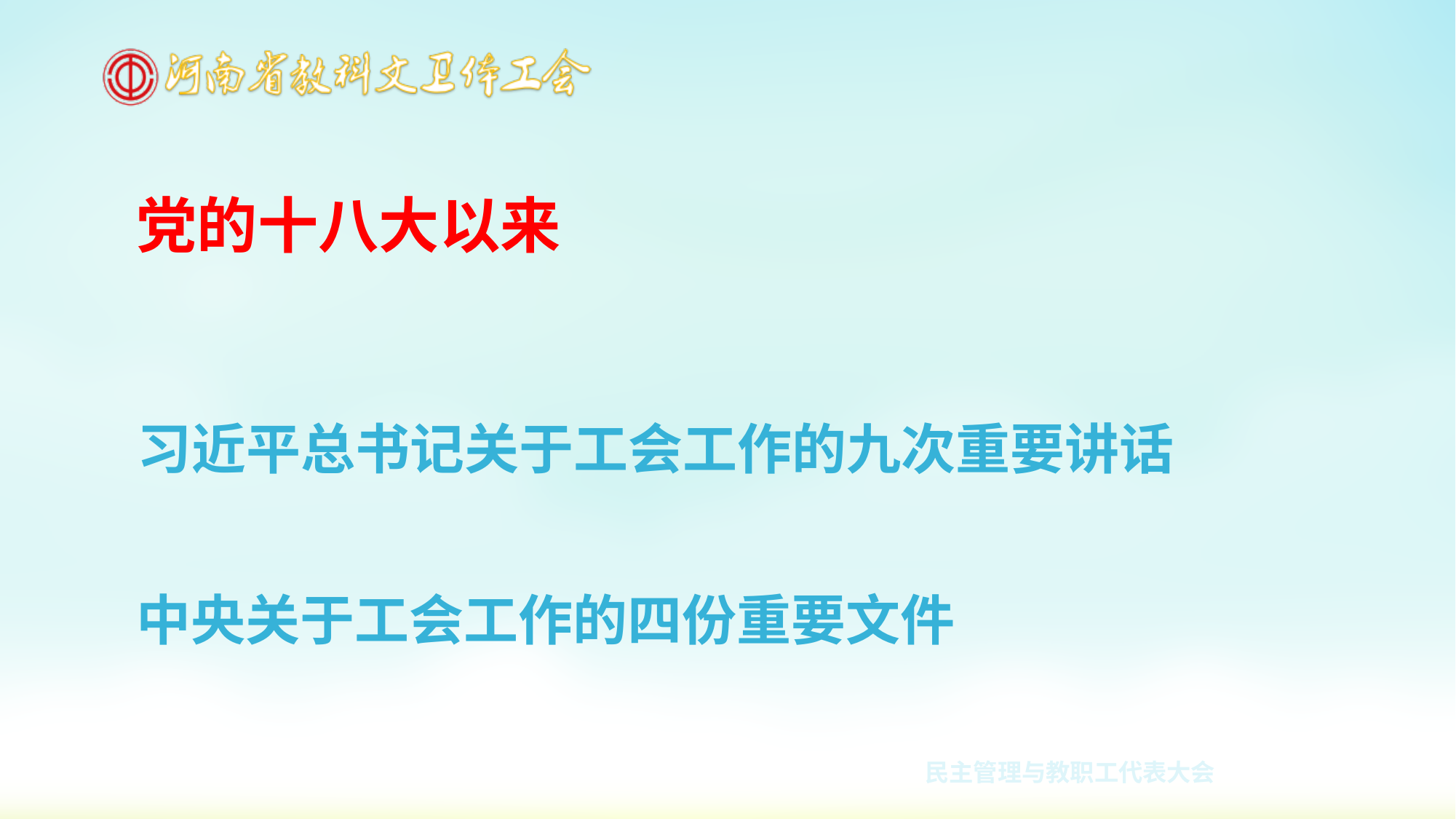

党的十八大以来
习近平总书记关于工会工作的九次重要讲话

中央关于工会工作的四份重要文件